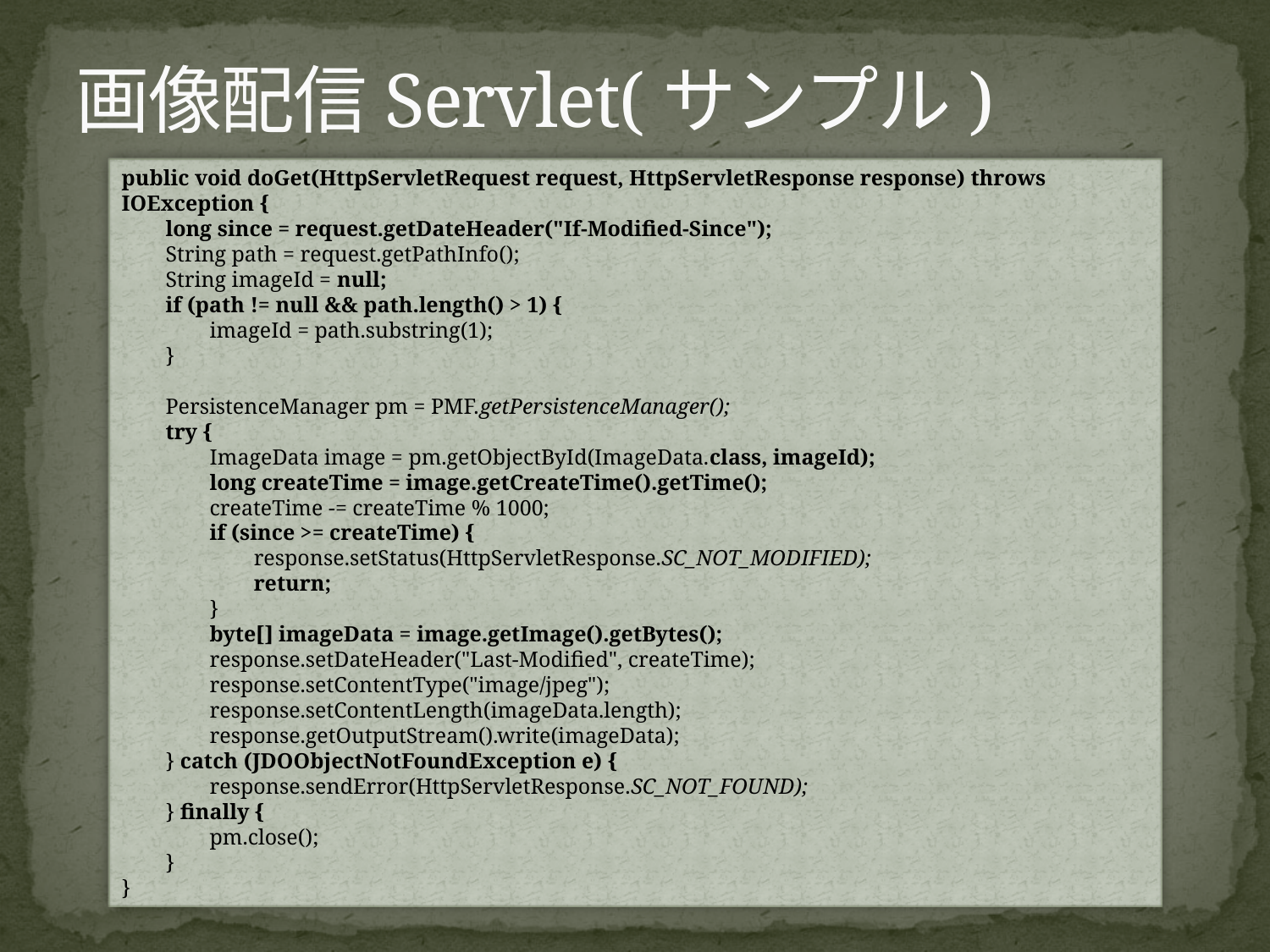

# 画像配信Servlet(サンプル)
public void doGet(HttpServletRequest request, HttpServletResponse response) throws IOException {
        long since = request.getDateHeader("If-Modified-Since");
        String path = request.getPathInfo();
        String imageId = null;
        if (path != null && path.length() > 1) {
                imageId = path.substring(1);
        }

        PersistenceManager pm = PMF.getPersistenceManager();
        try {
                ImageData image = pm.getObjectById(ImageData.class, imageId);
                long createTime = image.getCreateTime().getTime();
                createTime -= createTime % 1000;
                if (since >= createTime) {
                        response.setStatus(HttpServletResponse.SC_NOT_MODIFIED);
                        return;
                }
                byte[] imageData = image.getImage().getBytes();
                response.setDateHeader("Last-Modified", createTime);
                response.setContentType("image/jpeg");
                response.setContentLength(imageData.length);
                response.getOutputStream().write(imageData);
        } catch (JDOObjectNotFoundException e) {
                response.sendError(HttpServletResponse.SC_NOT_FOUND);
        } finally {
                pm.close();
        }
}